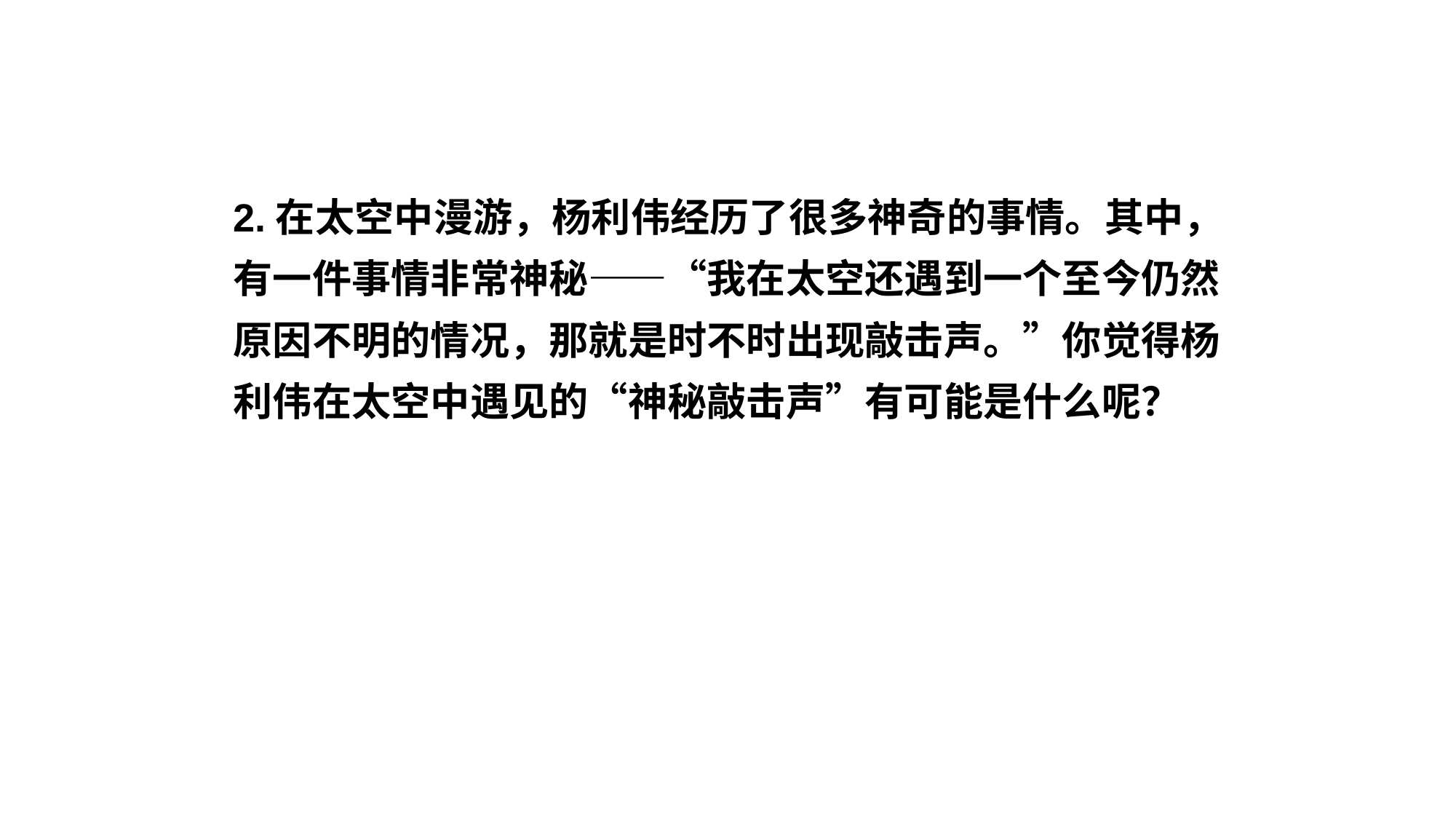

2.在太空中漫游，杨利伟经历了很多神奇的事情。其中，有一件事情非常神秘——“我在太空还遇到一个至今仍然原因不明的情况，那就是时不时出现敲击声。”你觉得杨利伟在太空中遇见的“神秘敲击声”有可能是什么呢？